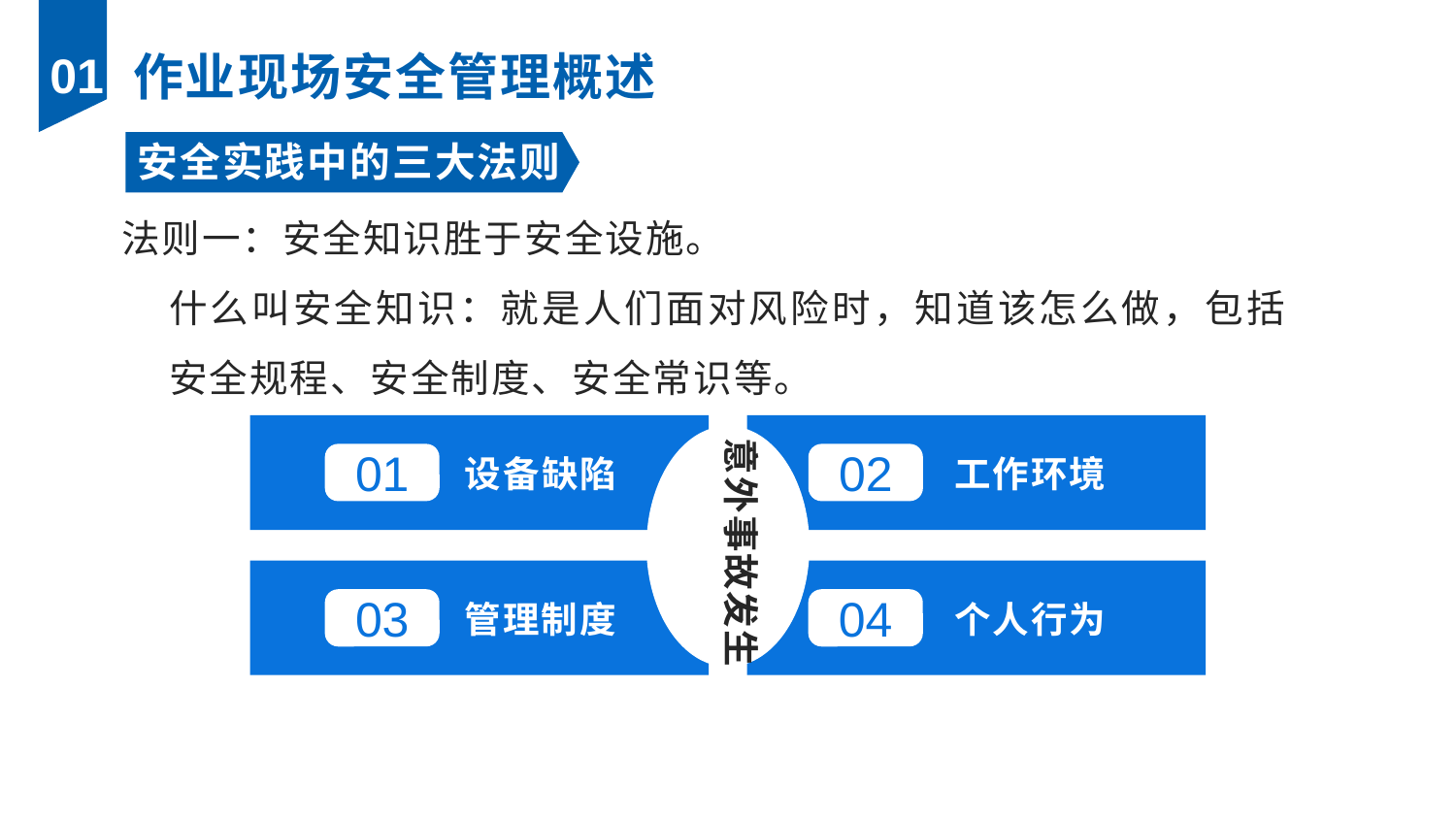

01
 作业现场安全管理概述
安全实践中的三大法则

法则一：安全知识胜于安全设施。
什么叫安全知识：就是人们面对风险时，知道该怎么做，包括安全规程、安全制度、安全常识等。

01

02

03

04
意外事故发生

工作环境
设备缺陷
个人行为
管理制度